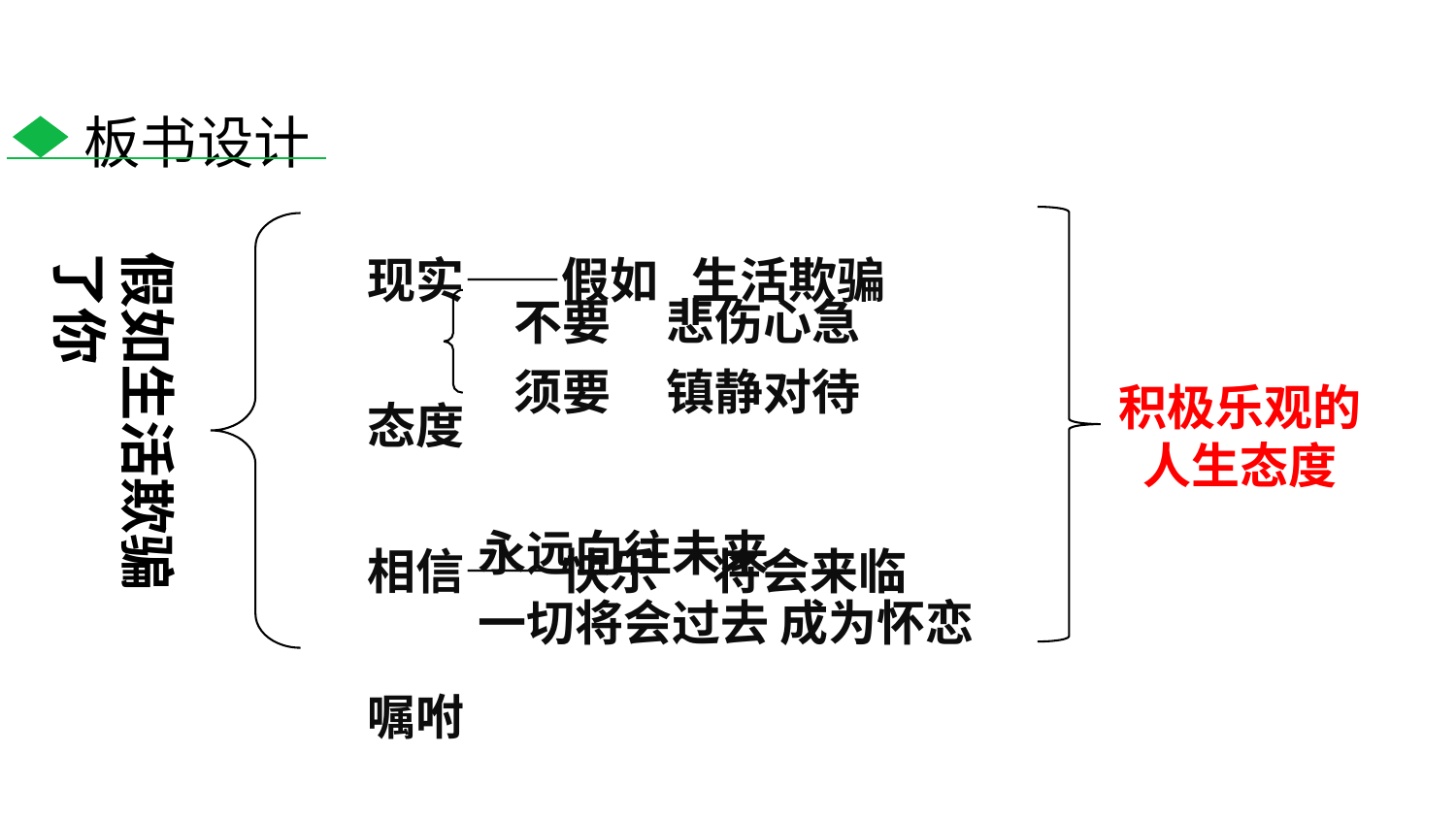

板书设计

现实——假如   生活欺骗
态度
相信——快乐     将会来临
嘱咐

假如生活欺骗了你
不要     悲伤心急
须要     镇静对待

积极乐观的人生态度
永远向往未来
一切将会过去 成为怀恋